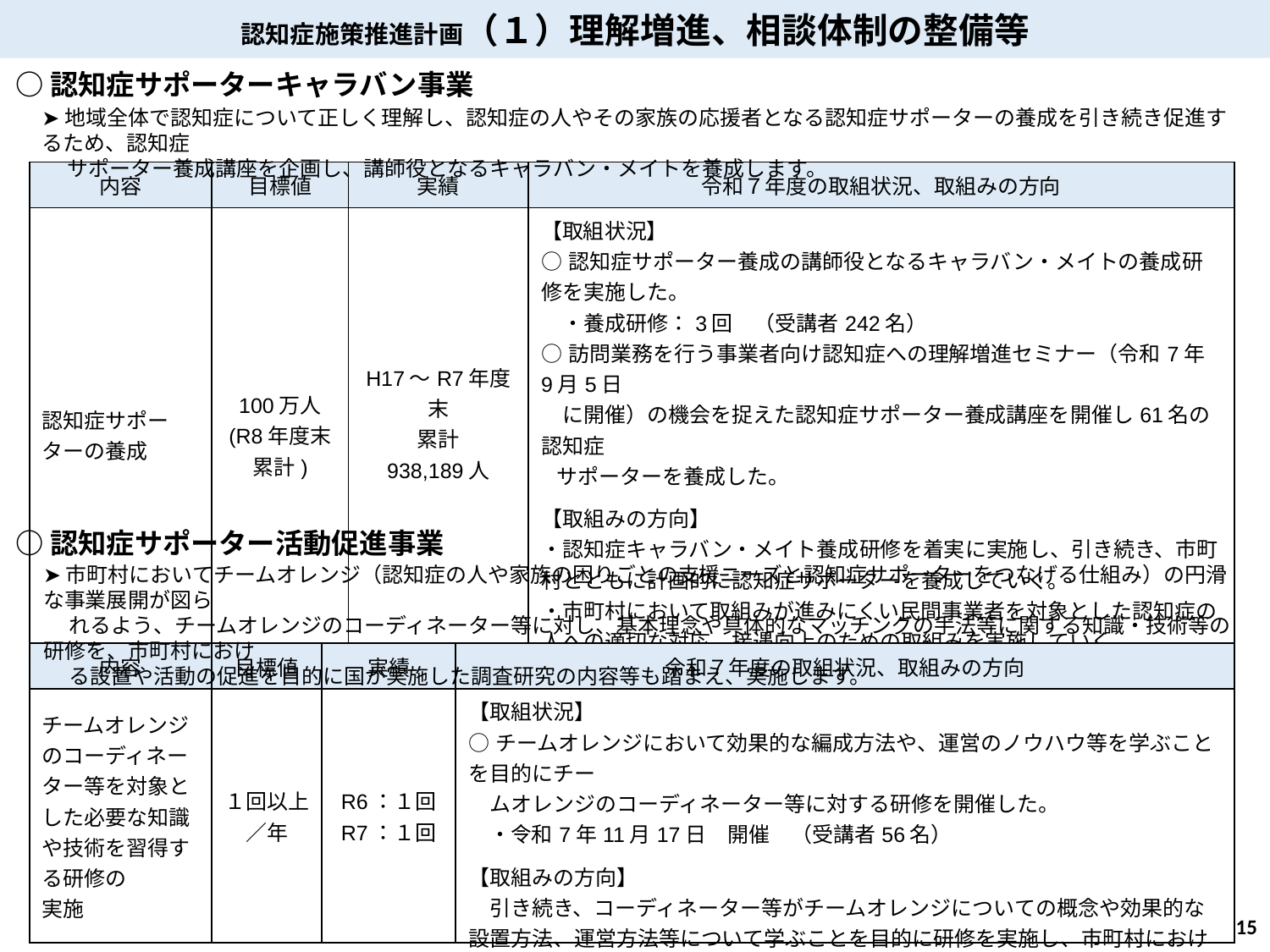

認知症施策推進計画（１）理解増進、相談体制の整備等
○認知症サポーターキャラバン事業
➤地域全体で認知症について正しく理解し、認知症の人やその家族の応援者となる認知症サポーターの養成を引き続き促進するため、認知症
　 サポーター養成講座を企画し、講師役となるキャラバン・メイトを養成します。
| 内容 | 目標値 | 実績 | 令和７年度の取組状況、取組みの方向 |
| --- | --- | --- | --- |
| 認知症サポーターの養成 | 100万人 (R8年度末累計) | H17～R7年度末 累計 938,189人 | 【取組状況】 ○認知症サポーター養成の講師役となるキャラバン・メイトの養成研修を実施した。 　・養成研修：3回　（受講者242名） ○訪問業務を行う事業者向け認知症への理解増進セミナー（令和7年9月5日 　に開催）の機会を捉えた認知症サポーター養成講座を開催し61名の認知症 サポーターを養成した。 【取組みの方向】 ・認知症キャラバン・メイト養成研修を着実に実施し、引き続き、市町村とともに計画的に認知症サポーターを養成していく。 ・市町村において取組みが進みにくい民間事業者を対象とした認知症の人への適切な対応、接遇向上のための取組みを実施していく。 |
○認知症サポーター活動促進事業
➤市町村においてチームオレンジ（認知症の人や家族の困りごとの支援ニーズと認知症サポーターをつなげる仕組み）の円滑な事業展開が図ら
　 れるよう、チームオレンジのコーディネーター等に対し、基本理念や具体的なマッチングの手法等に関する知識・技術等の研修を、市町村におけ
　 る設置や活動の促進を目的に国が実施した調査研究の内容等も踏まえ、実施します。
| 内容 | 目標値 | 実績 | 令和７年度の取組状況、取組みの方向 |
| --- | --- | --- | --- |
| チームオレンジのコーディネーター等を対象とした必要な知識や技術を習得する研修の 実施 | １回以上／年 | R6：１回 R7：１回 | 【取組状況】 ○チームオレンジにおいて効果的な編成方法や、運営のノウハウ等を学ぶことを目的にチー 　ムオレンジのコーディネーター等に対する研修を開催した。 　・令和7年11月17日　開催　（受講者56名） 【取組みの方向】 　引き続き、コーディネーター等がチームオレンジについての概念や効果的な設置方法、運営方法等について学ぶことを目的に研修を実施し、市町村におけるチームオレンジの設置促進を図る。 |
15